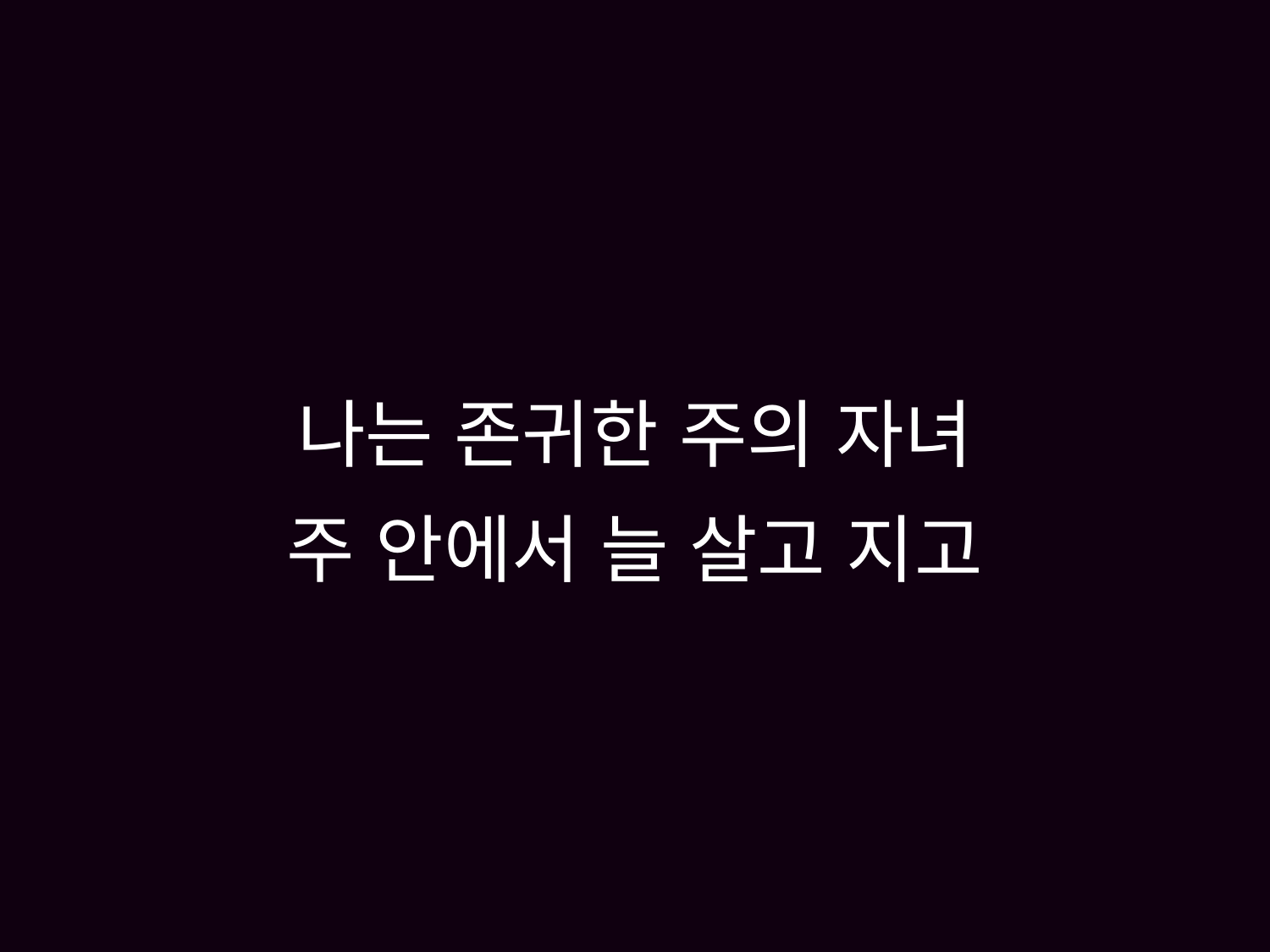

# 나는 존귀한 주의 자녀 주 안에서 늘 살고 지고